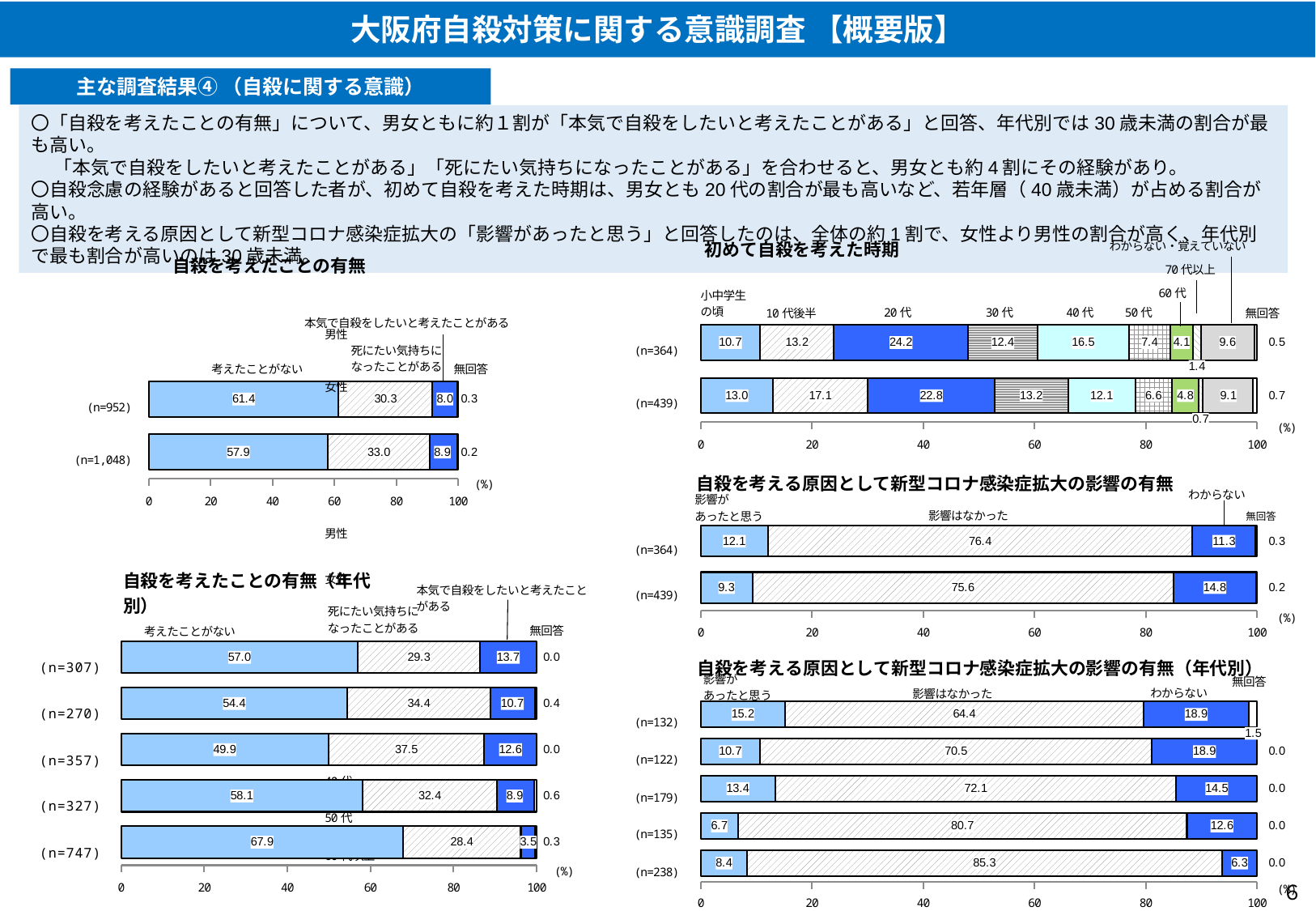

大阪府自殺対策に関する意識調査 【概要版】
主な調査結果④ （自殺に関する意識）
〇「自殺を考えたことの有無」について、男女ともに約１割が「本気で自殺をしたいと考えたことがある」と回答、年代別では30歳未満の割合が最も高い。
　 「本気で自殺をしたいと考えたことがある」「死にたい気持ちになったことがある」を合わせると、男女とも約4割にその経験があり。
〇自殺念慮の経験があると回答した者が、初めて自殺を考えた時期は、男女とも20代の割合が最も高いなど、若年層（40歳未満）が占める割合が高い。
〇自殺を考える原因として新型コロナ感染症拡大の「影響があったと思う」と回答したのは、全体の約1割で、女性より男性の割合が高く、年代別で最も割合が高いのは30歳未満。

### Chart

| Category | 小中学生の頃 | 10代後半 | 20代 | 30代 | 40代 | 50代 | 60代 | 70代以上 | わからない・覚えていない | 無回答 |
|---|---|---|---|---|---|---|---|---|---|---|
| 男性
(n=364) | 10.7 | 13.2 | 24.2 | 12.4 | 16.5 | 7.4 | 4.1 | 1.4 | 9.6 | 0.5 |
| 女性
(n=439) | 13.0 | 17.1 | 22.8 | 13.2 | 12.1 | 6.6 | 4.8 | 0.7 | 9.1 | 0.7 |

### Chart

| Category | 考えたことがない | 死にたい気持ちになったことがある | 本気で自殺をしたいと考えたことがある | 無回答 |
|---|---|---|---|---|
| 男性
(n=952) | 61.4 | 30.3 | 8.0 | 0.3 |
| 女性
(n=1,048) | 57.9 | 33.0 | 8.9 | 0.2 |
自殺を考えたことの有無

### Chart

| Category | 影響があったと思う | 影響はなかった | わからない | 無回答 |
|---|---|---|---|---|
| 男性
(n=364) | 12.1 | 76.4 | 11.3 | 0.3 |
| 女性
(n=439) | 9.3 | 75.6 | 14.8 | 0.2 |

### Chart

| Category | 考えたことがない | 死にたい気持ちになったことがある | 本気で自殺をしたいと考えたことがある | 無回答 |
|---|---|---|---|---|
| 18～29歳
(n=307) | 57.0 | 29.3 | 13.7 | 0.0 |
| 30代
(n=270) | 54.4 | 34.4 | 10.7 | 0.4 |
| 40代
(n=357) | 49.9 | 37.5 | 12.6 | 0.0 |
| 50代
(n=327) | 58.1 | 32.4 | 8.9 | 0.6 |
| 60代以上
(n=747) | 67.9 | 28.4 | 3.5 | 0.3 |

### Chart

| Category | 影響があったと思う | 影響はなかった | わからない | 無回答 |
|---|---|---|---|---|
| 18～29歳
(n=132) | 15.2 | 64.4 | 18.9 | 1.5 |
| 30代
(n=122) | 10.7 | 70.5 | 18.9 | 0.0 |
| 40代
(n=179) | 13.4 | 72.1 | 14.5 | 0.0 |
| 50代
(n=135) | 6.7 | 80.7 | 12.6 | 0.0 |
| 60代以上
(n=238) | 8.4 | 85.3 | 6.3 | 0.0 |
６